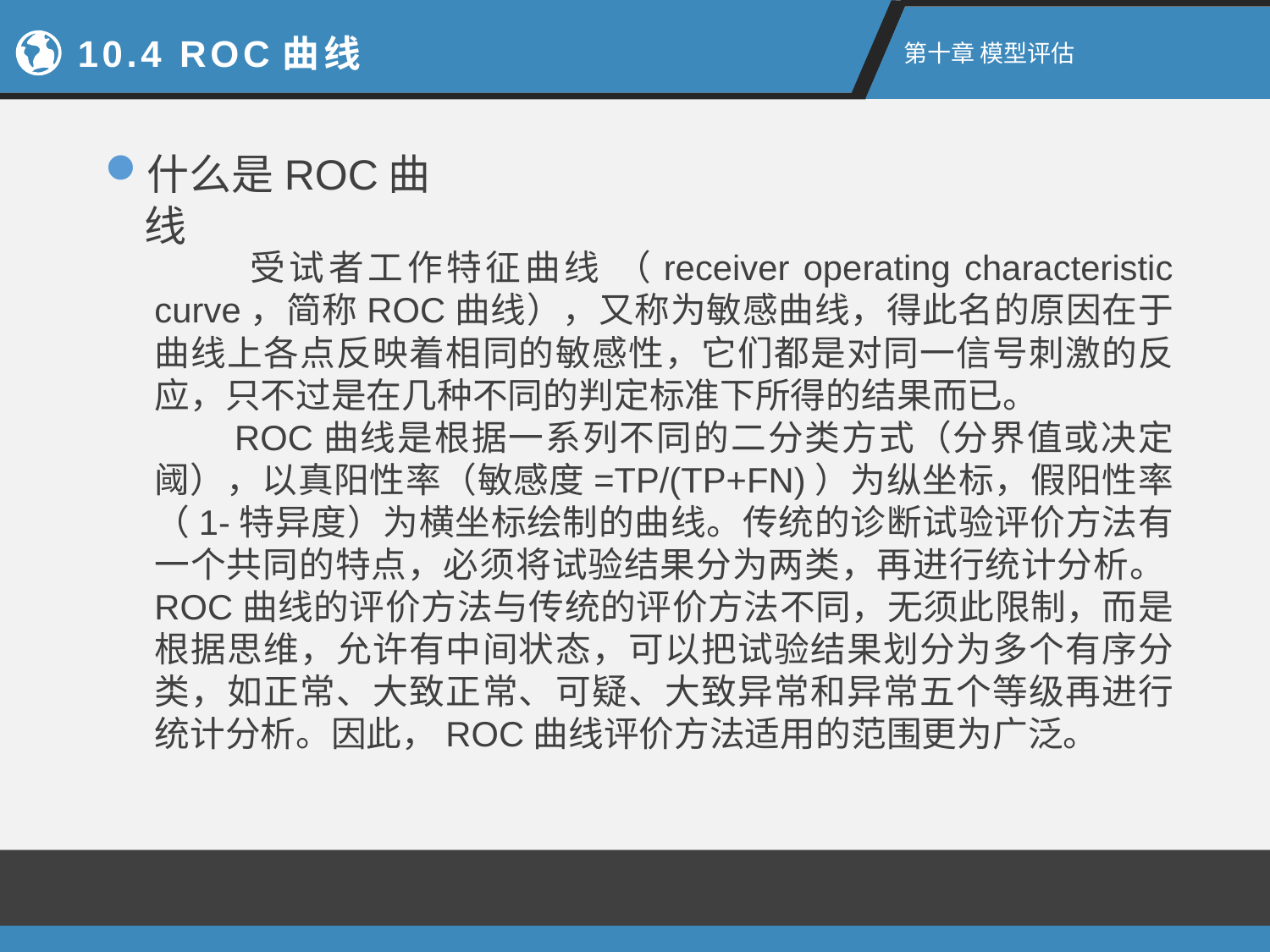

10.4 ROC曲线

第十章 模型评估
什么是ROC曲线
       受试者工作特征曲线 （receiver operating characteristic curve，简称ROC曲线），又称为敏感曲线，得此名的原因在于曲线上各点反映着相同的敏感性，它们都是对同一信号刺激的反应，只不过是在几种不同的判定标准下所得的结果而已。
       ROC曲线是根据一系列不同的二分类方式（分界值或决定阈），以真阳性率（敏感度=TP/(TP+FN)）为纵坐标，假阳性率（1-特异度）为横坐标绘制的曲线。传统的诊断试验评价方法有一个共同的特点，必须将试验结果分为两类，再进行统计分析。ROC曲线的评价方法与传统的评价方法不同，无须此限制，而是根据思维，允许有中间状态，可以把试验结果划分为多个有序分类，如正常、大致正常、可疑、大致异常和异常五个等级再进行统计分析。因此，ROC曲线评价方法适用的范围更为广泛。